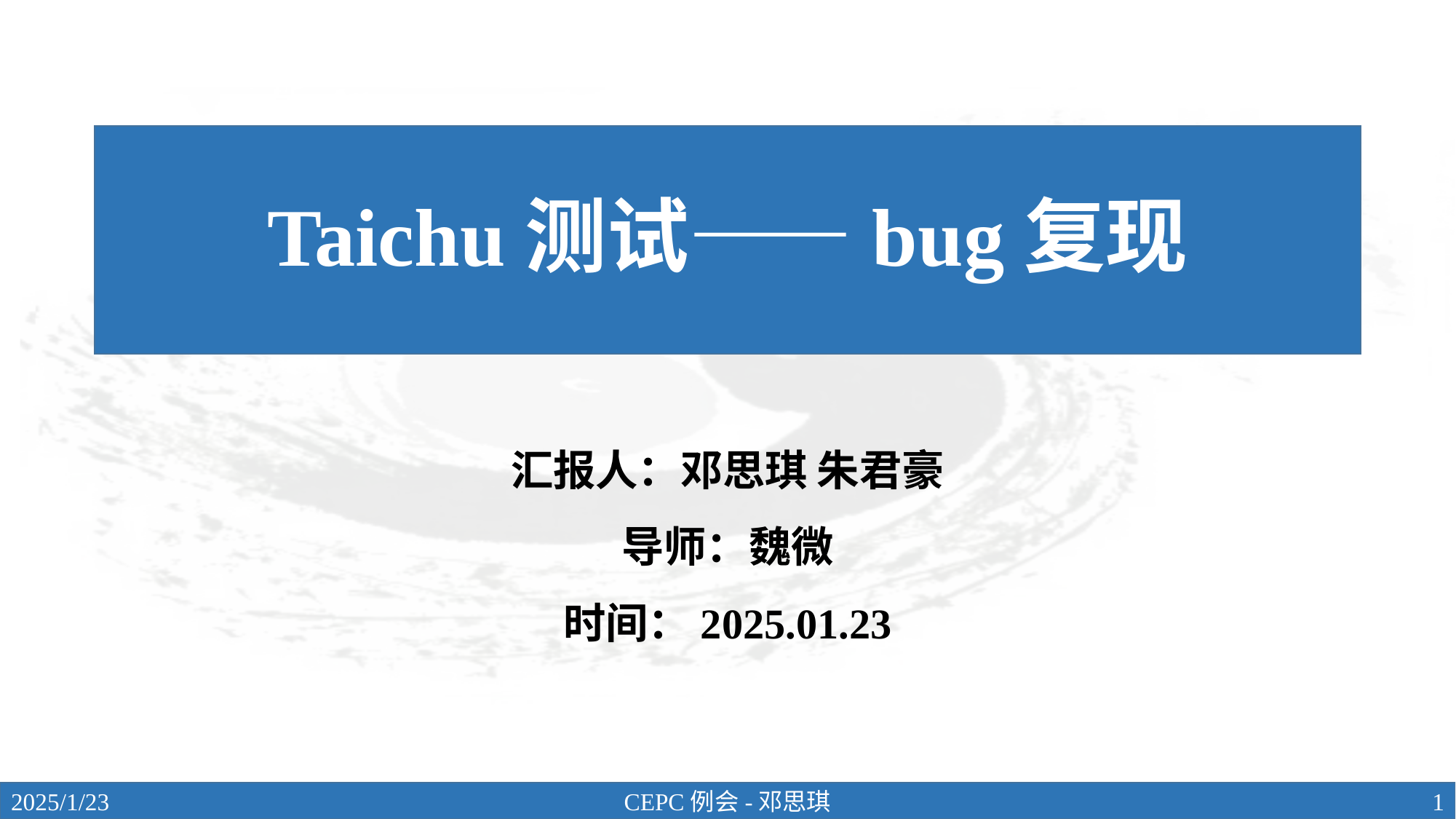

# Taichu测试——bug复现
汇报人：邓思琪 朱君豪
导师：魏微
时间：2025.01.23
2025/1/23
CEPC例会-邓思琪
1